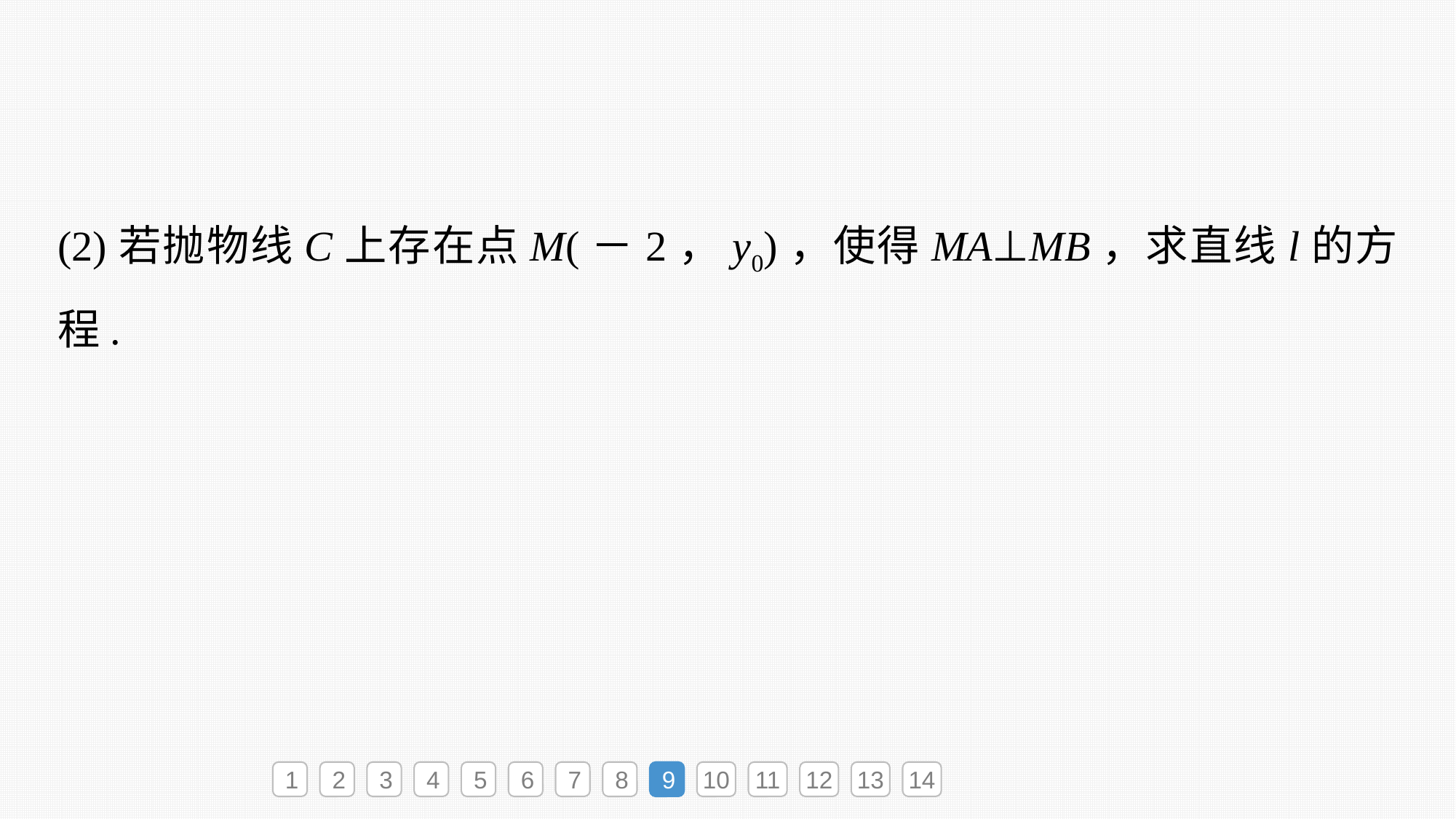

(2)若抛物线C上存在点M(－2，y0)，使得MA⊥MB，求直线l的方程.
1
2
3
4
5
6
7
8
9
10
11
12
13
14